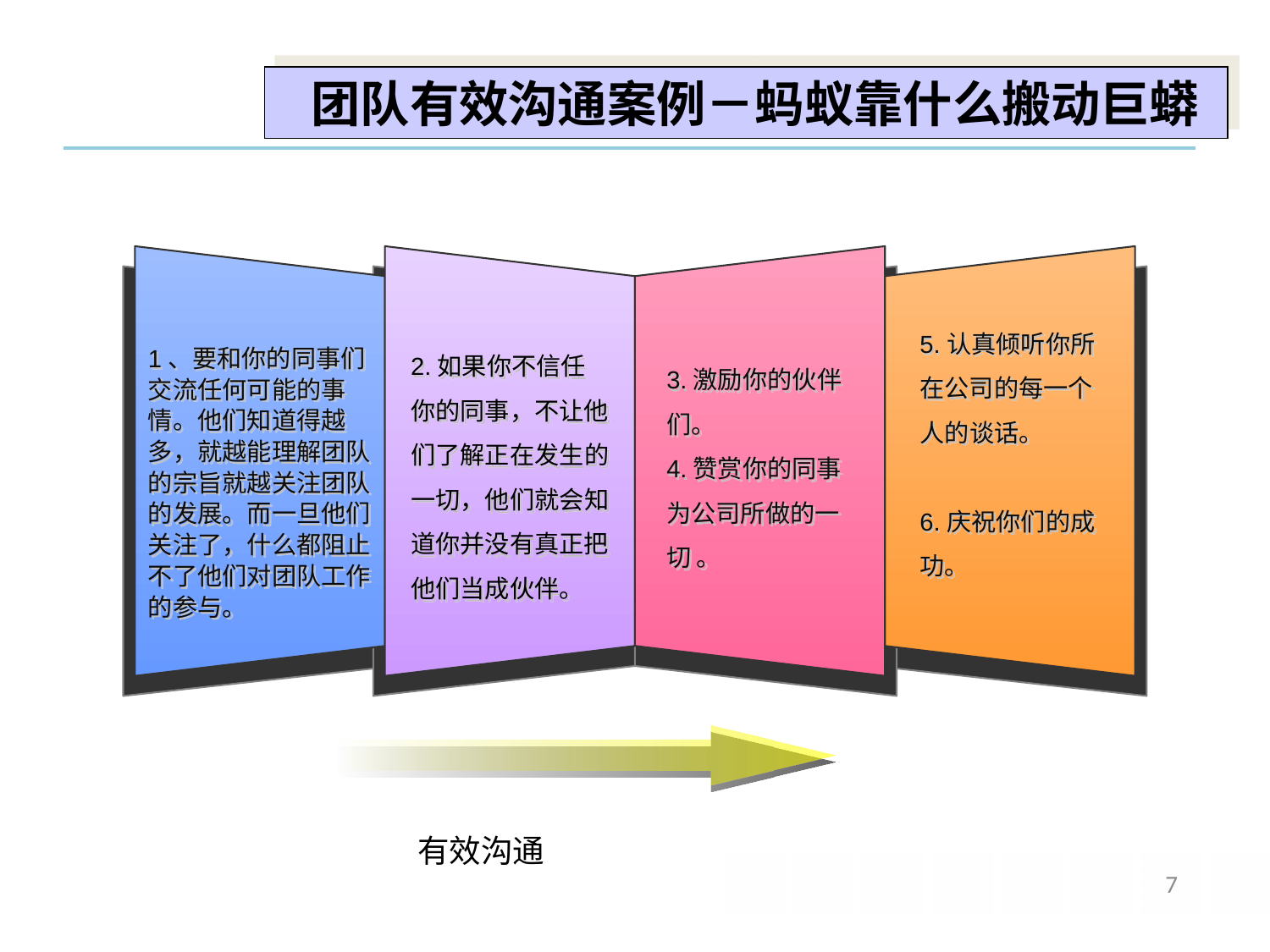

团队有效沟通案例－蚂蚁靠什么搬动巨蟒

5.认真倾听你所在公司的每一个人的谈话。

6.庆祝你们的成功。

2.如果你不信任你的同事，不让他们了解正在发生的一切，他们就会知道你并没有真正把他们当成伙伴。

1、要和你的同事们交流任何可能的事情。他们知道得越多，就越能理解团队的宗旨就越关注团队的发展。而一旦他们关注了，什么都阻止不了他们对团队工作的参与。

3.激励你的伙伴们。
4.赞赏你的同事为公司所做的一切 。

有效沟通